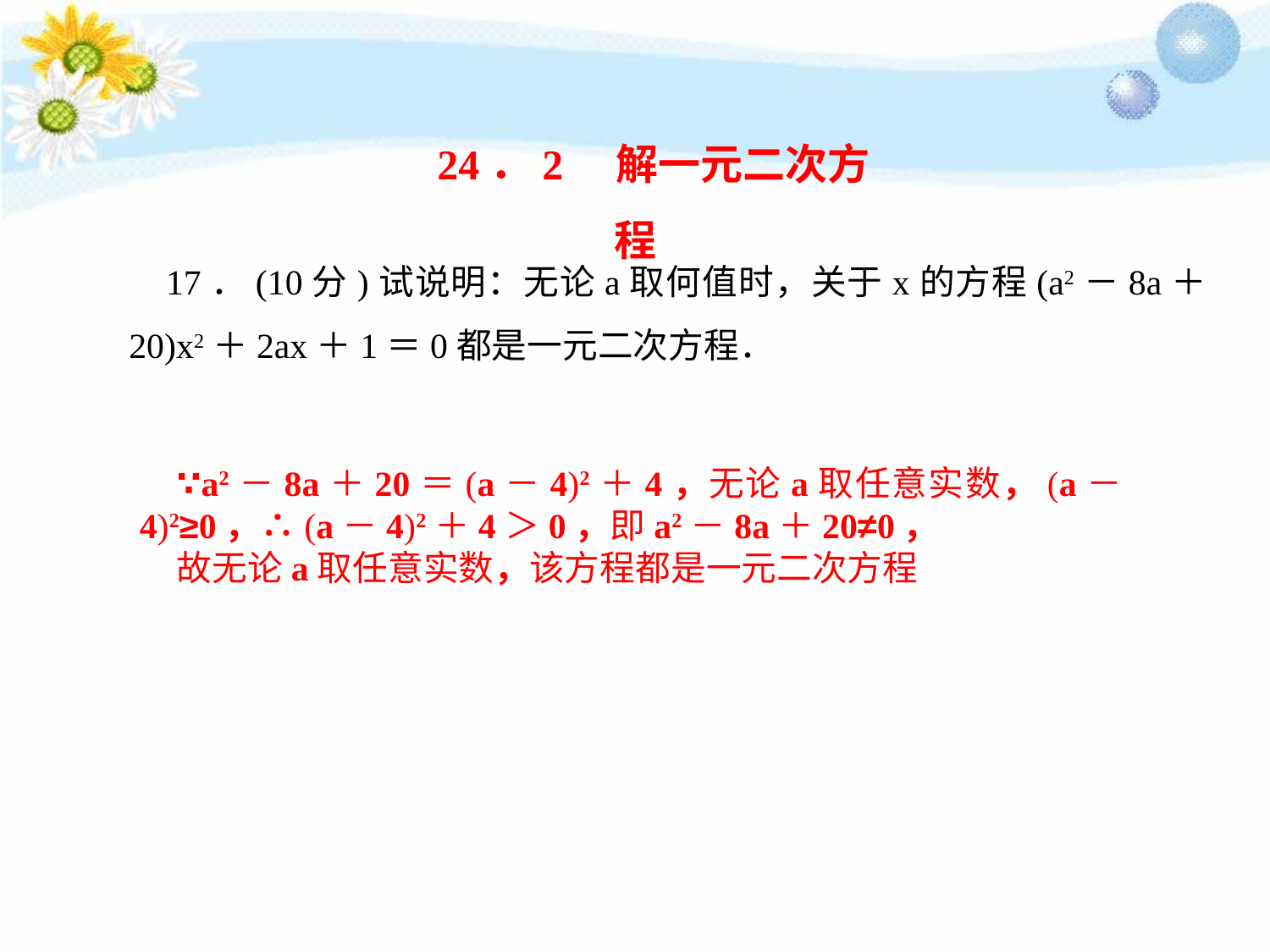

24．2　解一元二次方程
17．(10分)试说明：无论a取何值时，关于x的方程(a2－8a＋20)x2＋2ax＋1＝0都是一元二次方程．
∵a2－8a＋20＝(a－4)2＋4，无论a取任意实数，(a－4)2≥0，∴(a－4)2＋4＞0，即a2－8a＋20≠0，
故无论a取任意实数，该方程都是一元二次方程